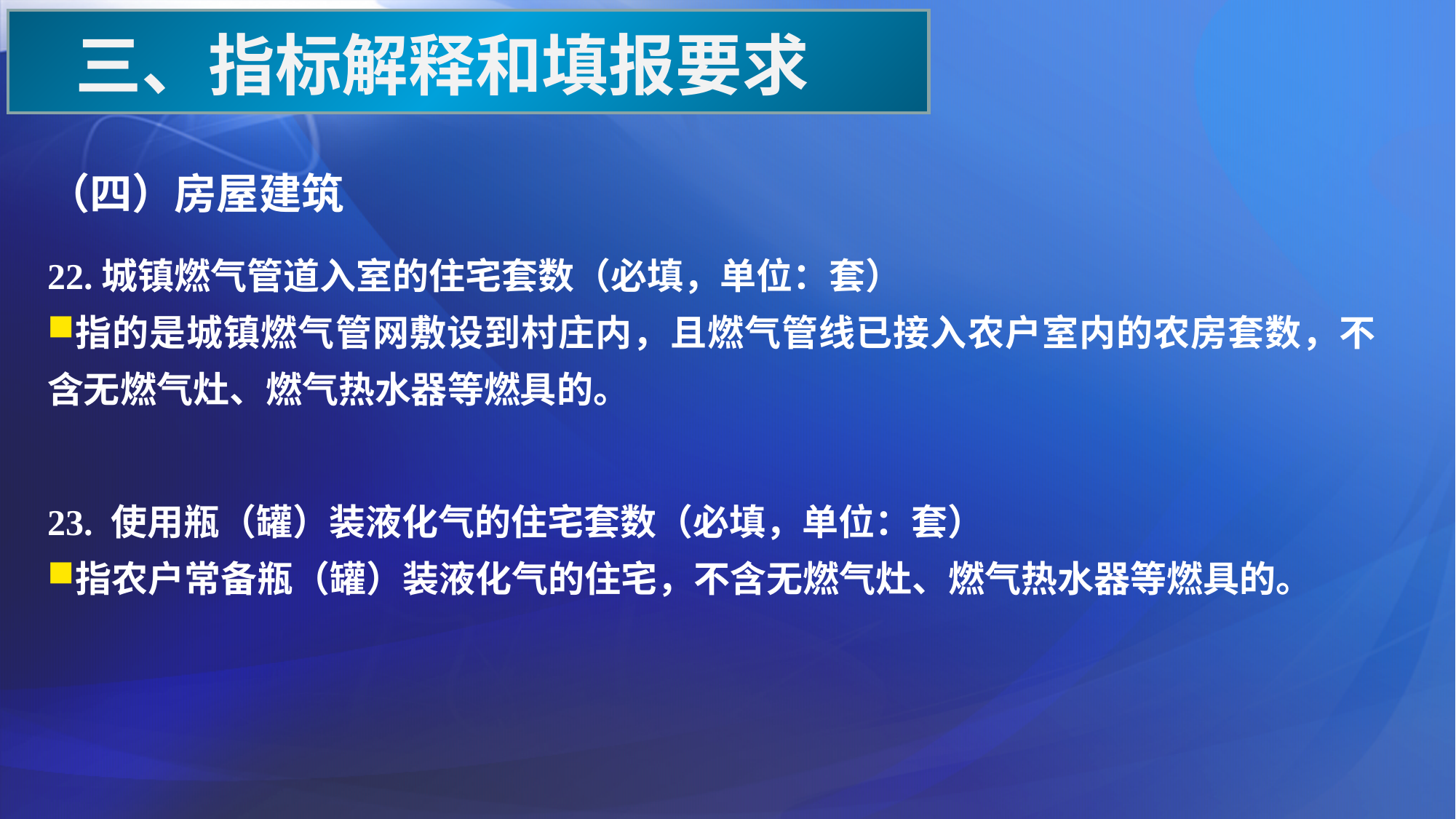

三、指标解释和填报要求
（四）房屋建筑

22.城镇燃气管道入室的住宅套数（必填，单位：套）
指的是城镇燃气管网敷设到村庄内，且燃气管线已接入农户室内的农房套数，不含无燃气灶、燃气热水器等燃具的。

23. 使用瓶（罐）装液化气的住宅套数（必填，单位：套）
指农户常备瓶（罐）装液化气的住宅，不含无燃气灶、燃气热水器等燃具的。